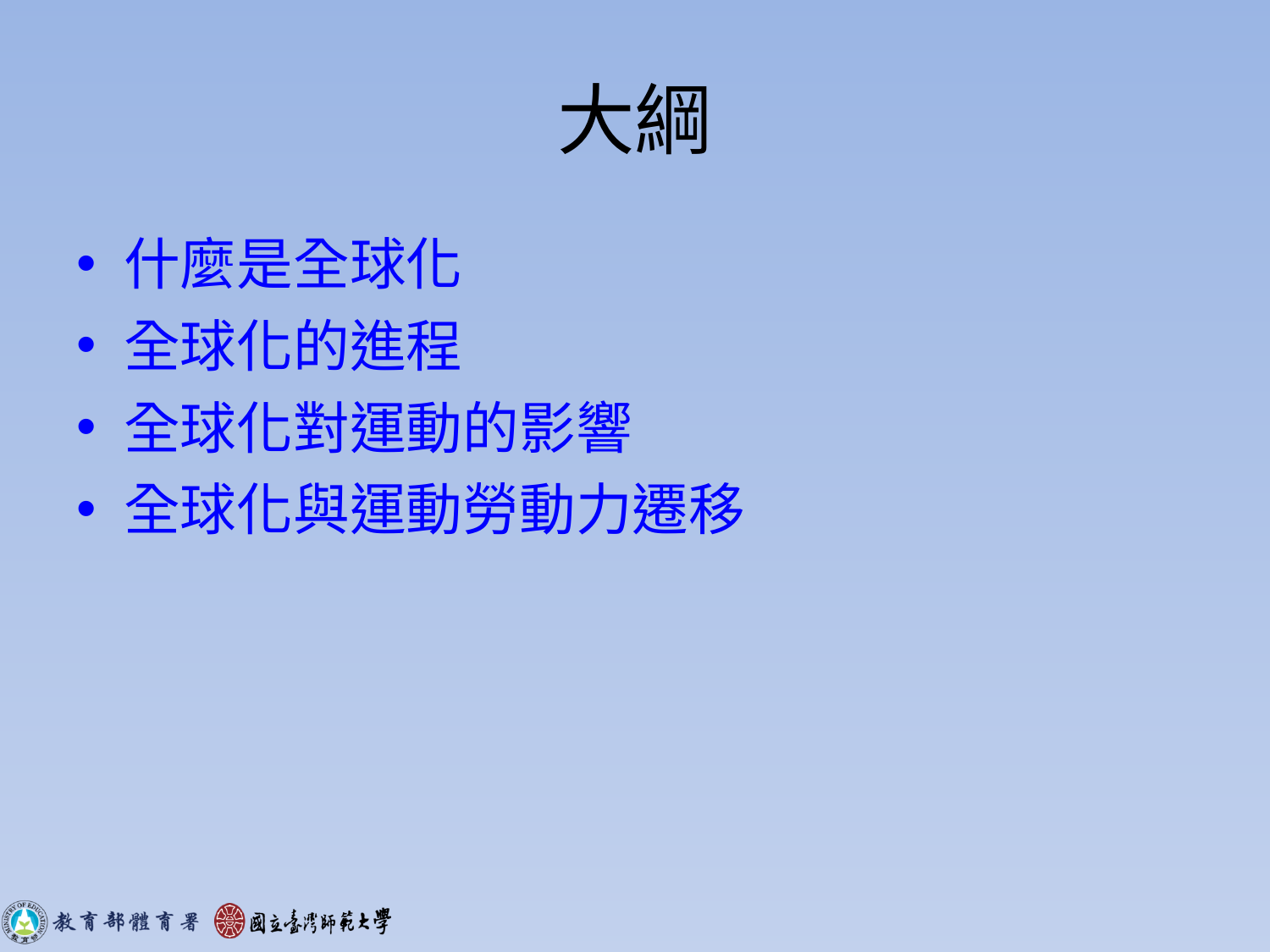

# 大綱
什麼是全球化
全球化的進程
全球化對運動的影響
全球化與運動勞動力遷移